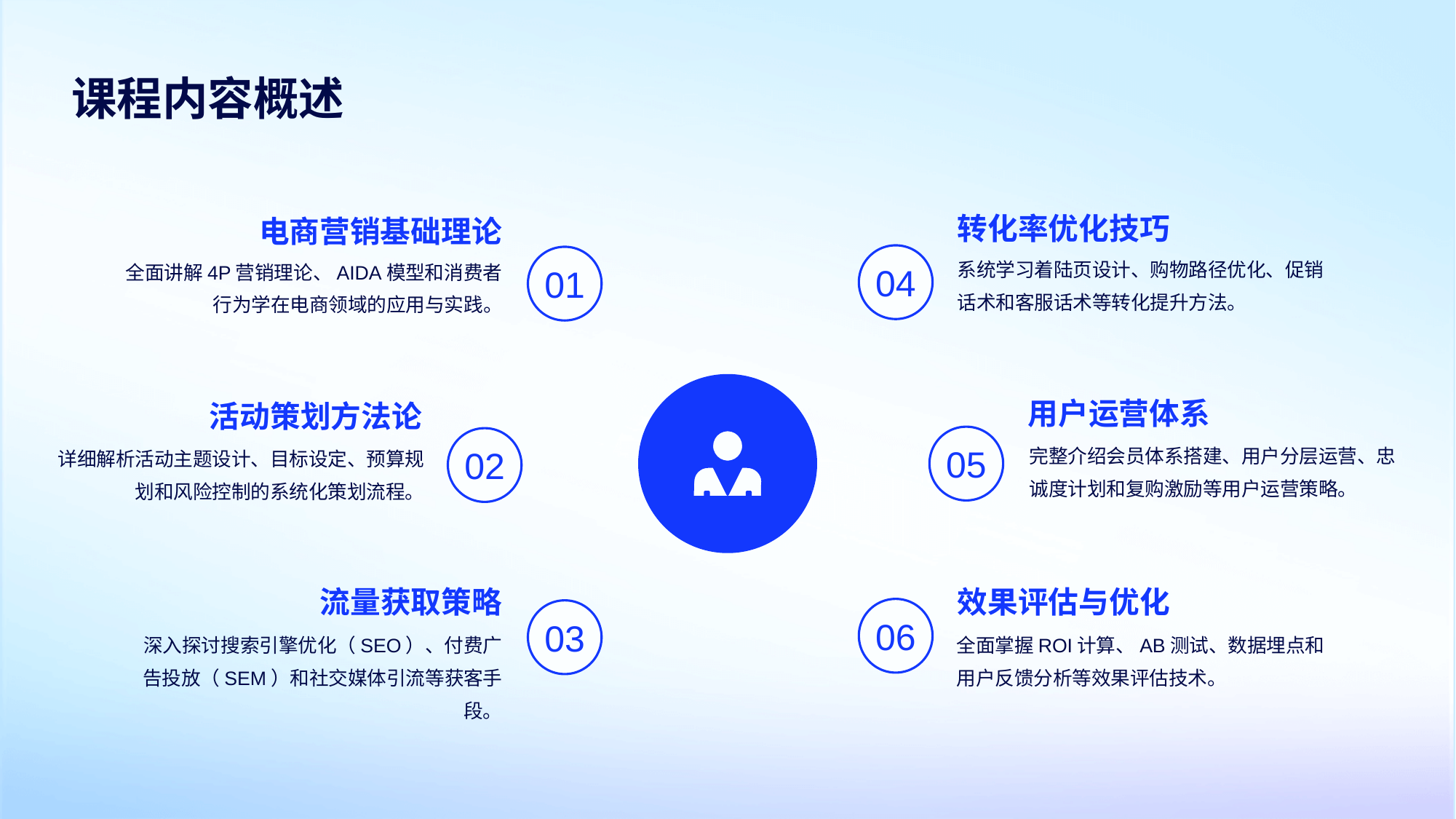

课程内容概述
转化率优化技巧
电商营销基础理论
系统学习着陆页设计、购物路径优化、促销话术和客服话术等转化提升方法。

全面讲解4P营销理论、AIDA模型和消费者行为学在电商领域的应用与实践。
04
01

用户运营体系
活动策划方法论

完整介绍会员体系搭建、用户分层运营、忠诚度计划和复购激励等用户运营策略。
详细解析活动主题设计、目标设定、预算规划和风险控制的系统化策划流程。
05
02
流量获取策略
效果评估与优化

06
03
深入探讨搜索引擎优化（SEO）、付费广告投放（SEM）和社交媒体引流等获客手段。
全面掌握ROI计算、AB测试、数据埋点和用户反馈分析等效果评估技术。